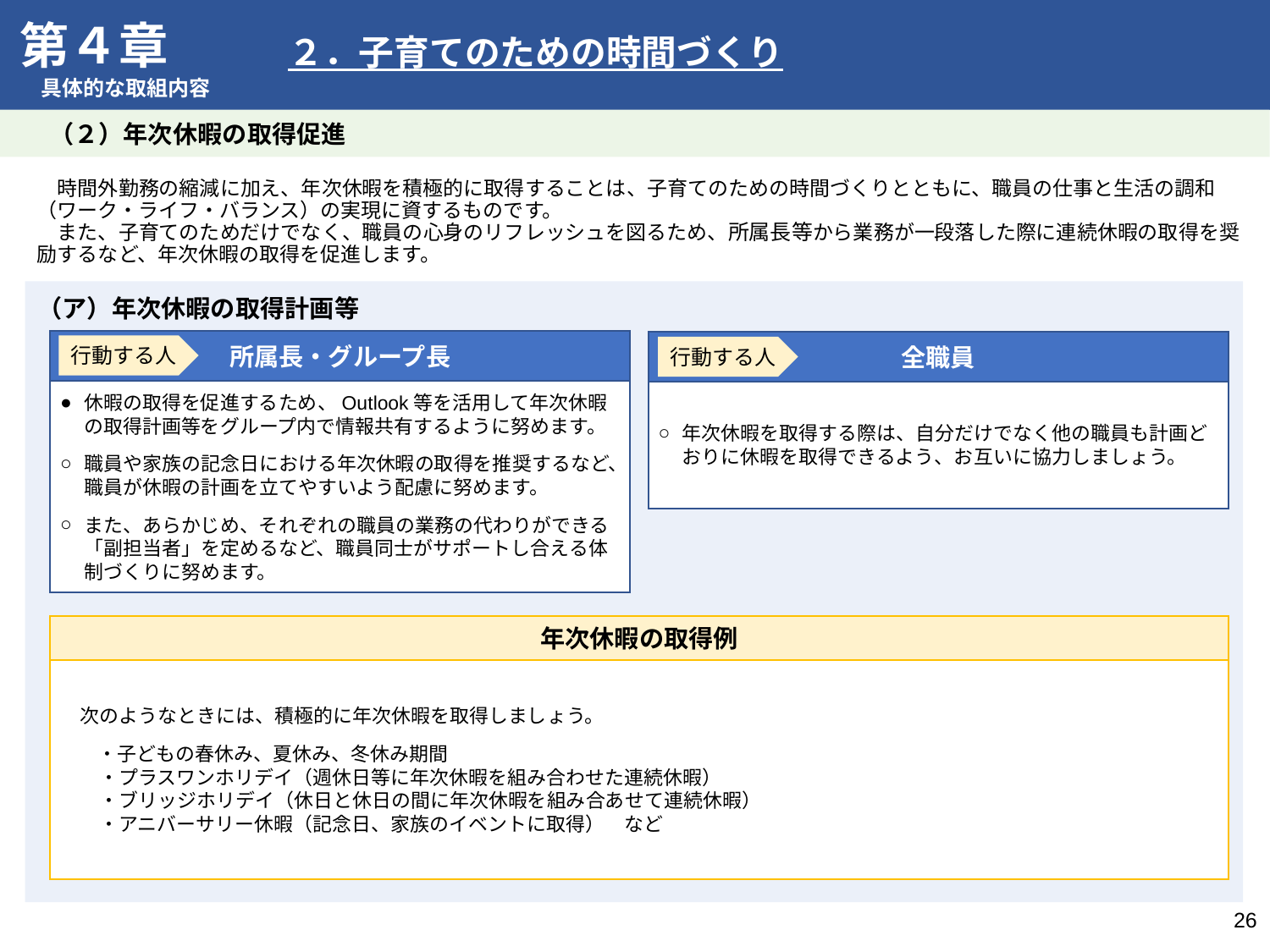

第４章
具体的な取組内容
　２．子育てのための時間づくり

　　（２）年次休暇の取得促進
　時間外勤務の縮減に加え、年次休暇を積極的に取得することは、子育てのための時間づくりとともに、職員の仕事と生活の調和（ワーク・ライフ・バランス）の実現に資するものです。
　また、子育てのためだけでなく、職員の心身のリフレッシュを図るため、所属長等から業務が一段落した際に連続休暇の取得を奨励するなど、年次休暇の取得を促進します。

（ア）年次休暇の取得計画等
所属長・グループ長
全職員
年次休暇を取得する際は、自分だけでなく他の職員も計画どおりに休暇を取得できるよう、お互いに協力しましょう。
行動する人
行動する人
休暇の取得を促進するため、Outlook等を活用して年次休暇の取得計画等をグループ内で情報共有するように努めます。

職員や家族の記念日における年次休暇の取得を推奨するなど、職員が休暇の計画を立てやすいよう配慮に努めます。

また、あらかじめ、それぞれの職員の業務の代わりができる「副担当者」を定めるなど、職員同士がサポートし合える体制づくりに努めます。
年次休暇の取得例
　次のようなときには、積極的に年次休暇を取得しましょう。

　　・子どもの春休み、夏休み、冬休み期間
　　・プラスワンホリデイ（週休日等に年次休暇を組み合わせた連続休暇）
　　・ブリッジホリデイ（休日と休日の間に年次休暇を組み合あせて連続休暇）
　　・アニバーサリー休暇（記念日、家族のイベントに取得）　など
26